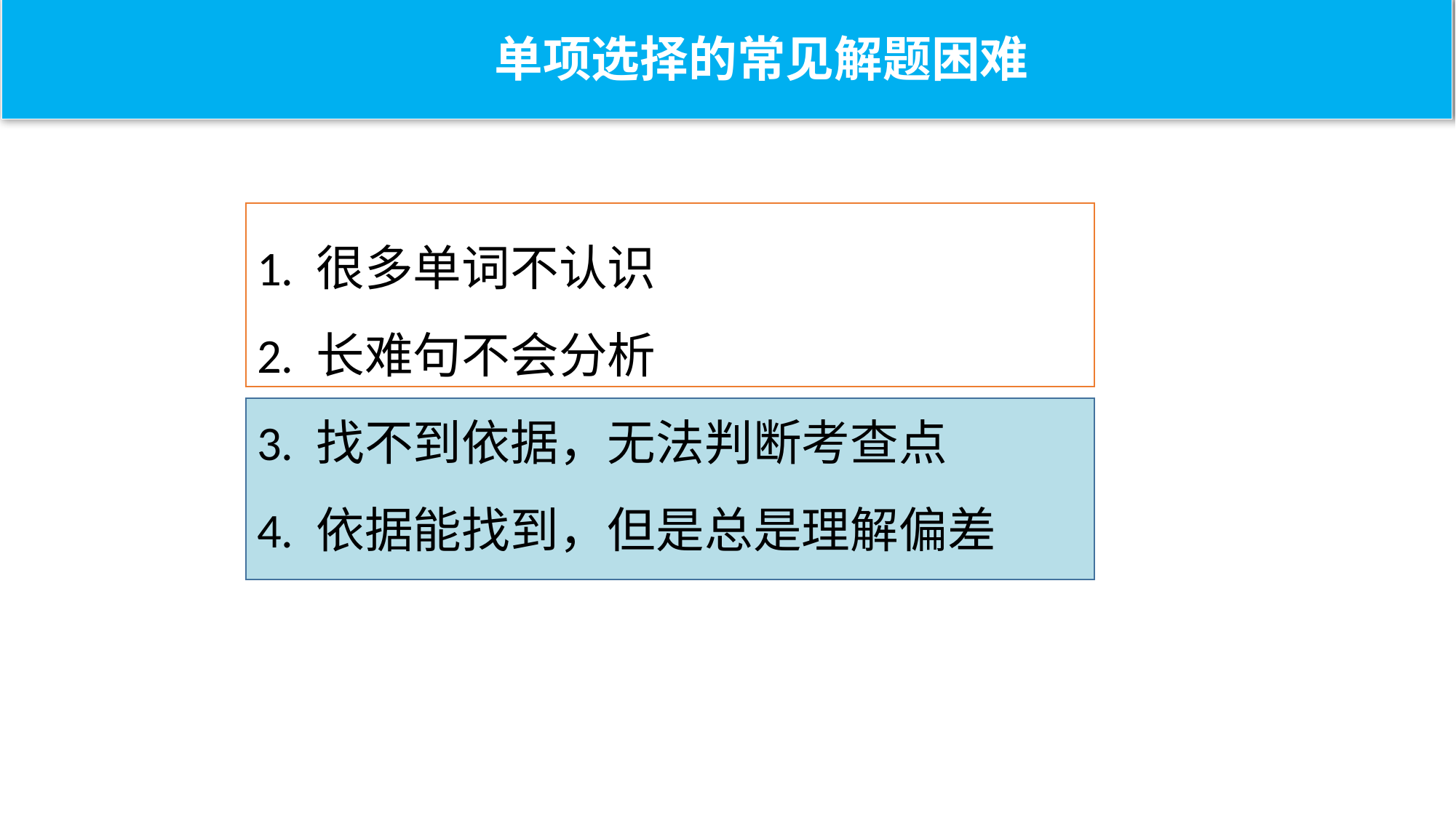

单项选择的常见解题困难

1. 很多单词不认识
2. 长难句不会分析
3. 找不到依据，无法判断考查点
4. 依据能找到，但是总是理解偏差